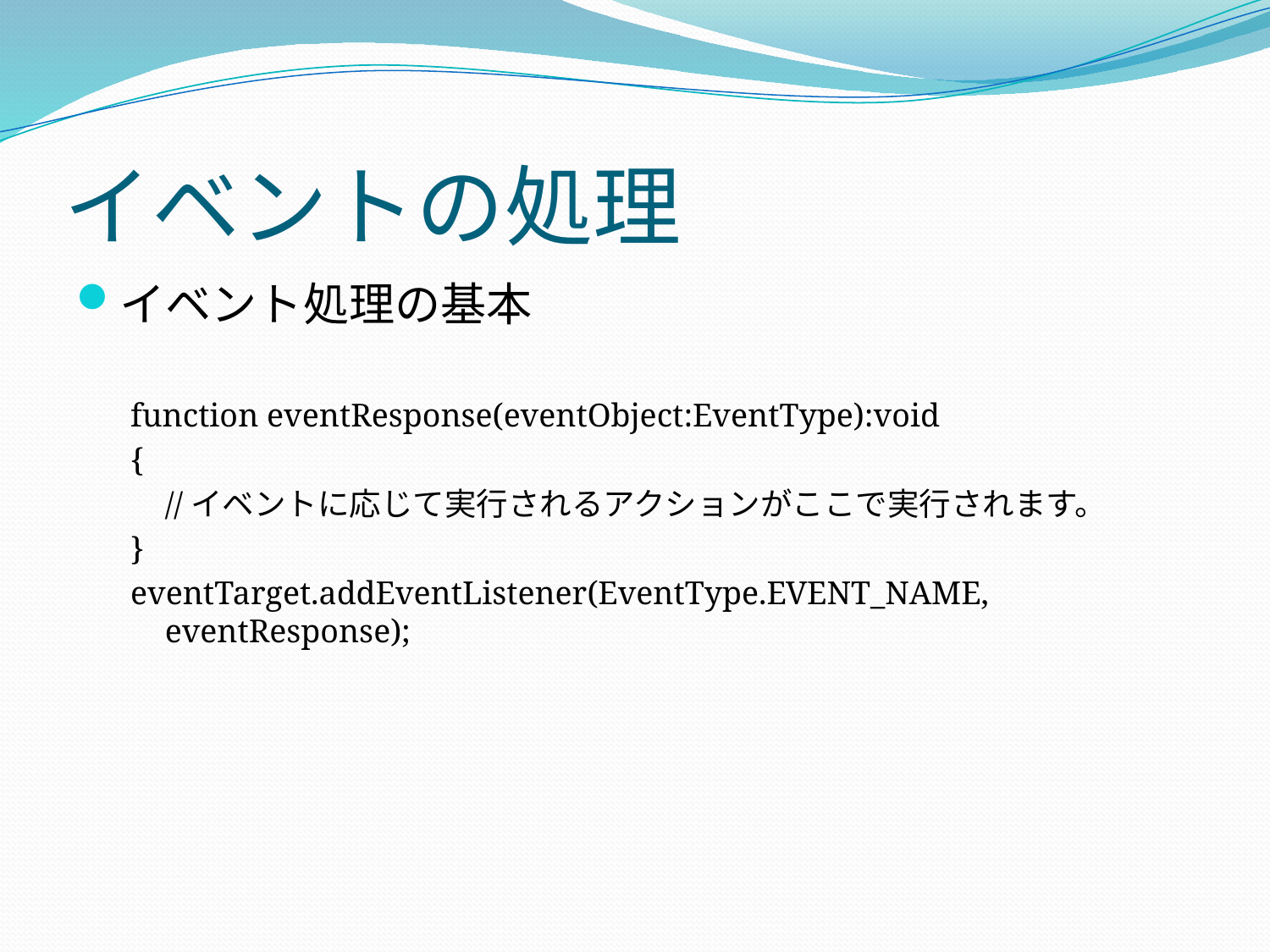

# イベントの処理
イベント処理の基本

function eventResponse(eventObject:EventType):void
{
	//イベントに応じて実行されるアクションがここで実行されます。
}
eventTarget.addEventListener(EventType.EVENT_NAME, eventResponse);